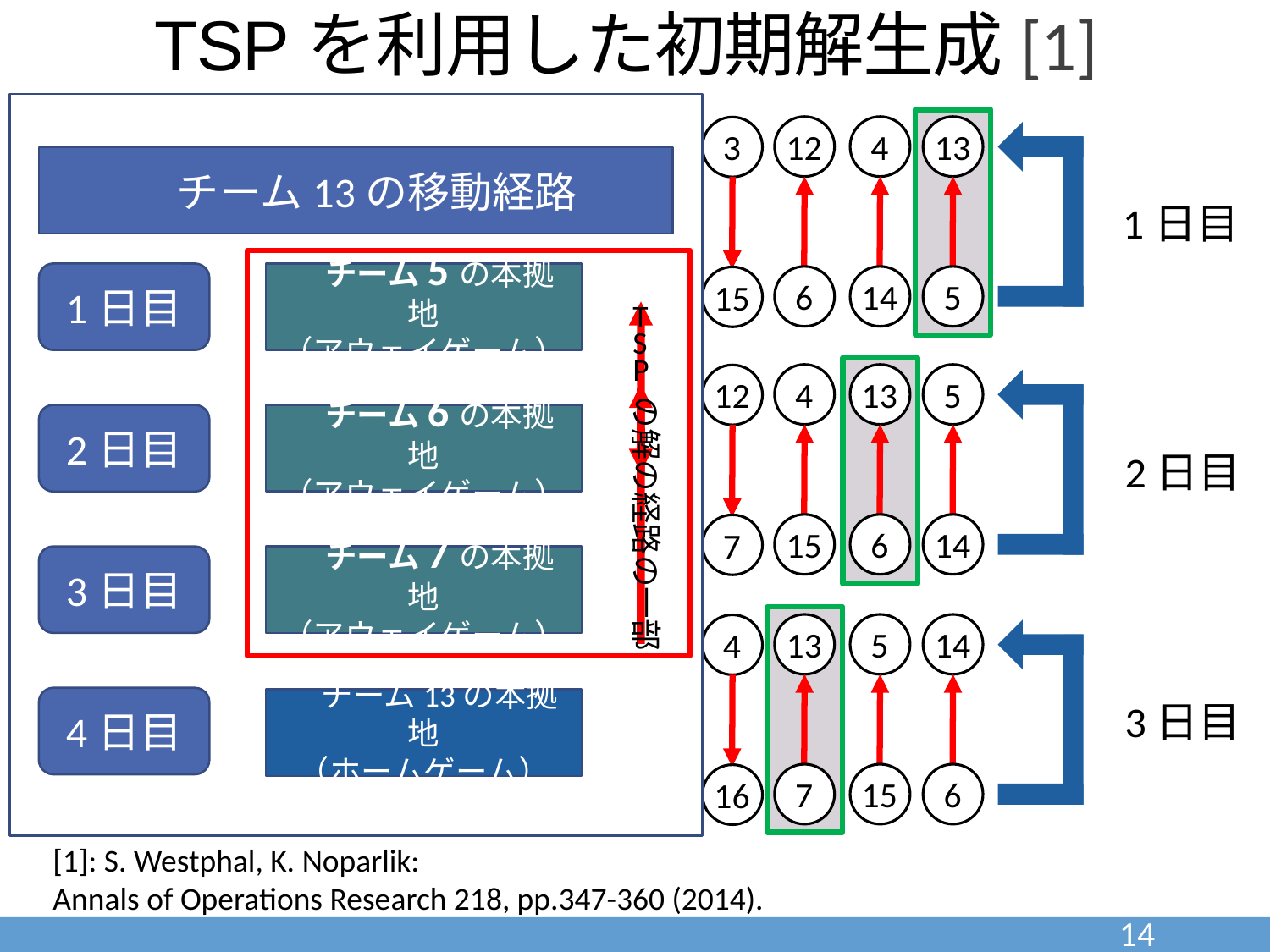

TSPを利用した初期解生成[1]

12

6

4

14

13

5

1

17

10

8

2

16

3

15

11

7

9
18

　チーム13の移動経路
1日目

1日目
　チーム5の本拠地
（アウェイゲーム）
T
S
P

4

15

13

6

5

14

10

9

2

17

11

8

12

7

3

16

1
18

の解の経路の一部
2日目
　チーム6の本拠地
（アウェイゲーム）
2日目
3日目
　チーム7の本拠地
（アウェイゲーム）

13

7

5

15

14

6

2

1

11

9

3

17

4

16

12

8

10
18

4日目
3日目
　チーム13の本拠地
（ホームゲーム）
[1]: S. Westphal, K. Noparlik:
Annals of Operations Research 218, pp.347-360 (2014).
14